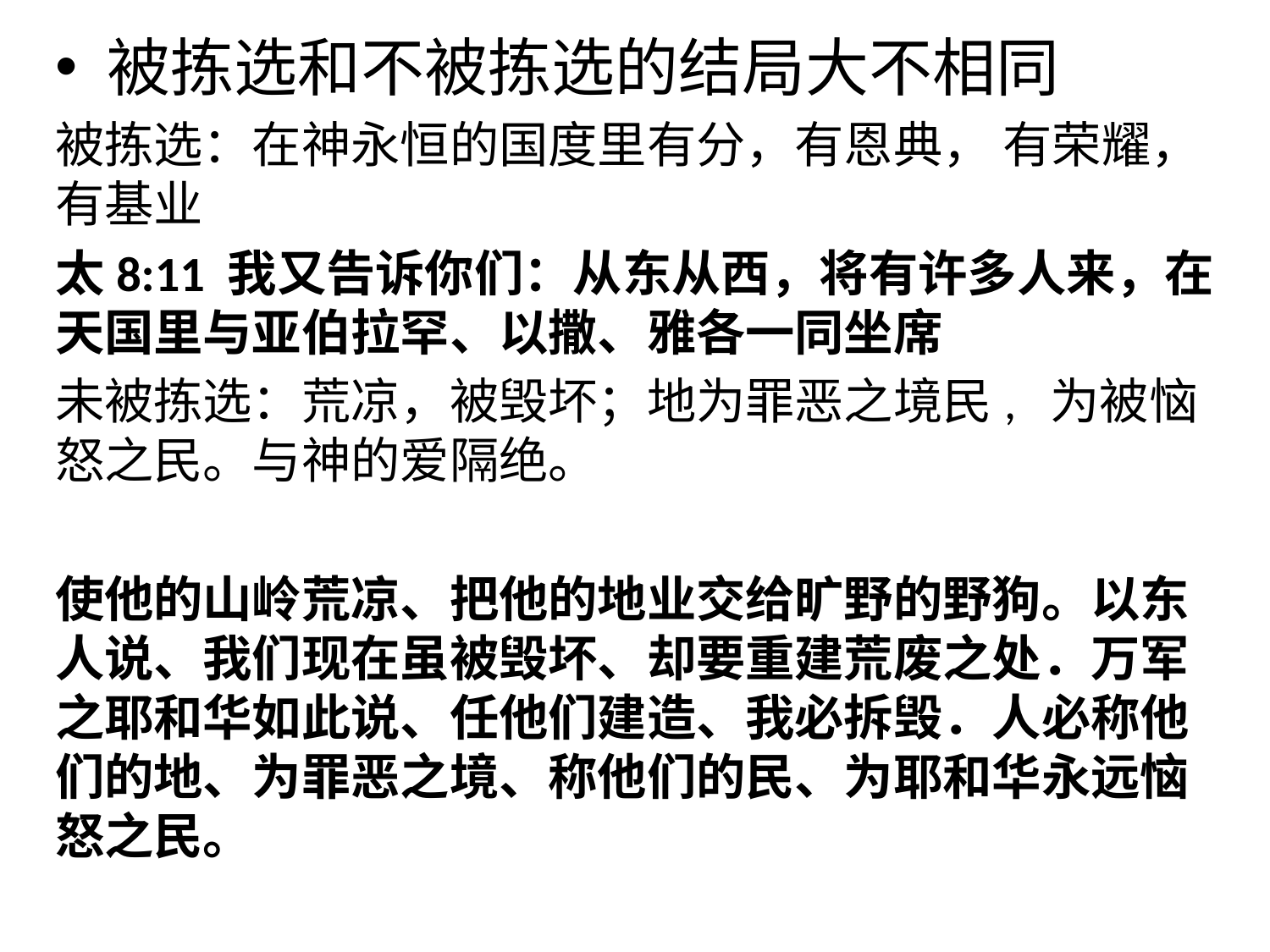

被拣选和不被拣选的结局大不相同
被拣选：在神永恒的国度里有分，有恩典， 有荣耀，有基业
太8:11 我又告诉你们：从东从西，将有许多人来，在天国里与亚伯拉罕、以撒、雅各一同坐席
未被拣选：荒凉，被毁坏；地为罪恶之境民,  为被恼怒之民。与神的爱隔绝。

使他的山岭荒凉、把他的地业交给旷野的野狗。以东人说、我们现在虽被毁坏、却要重建荒废之处．万军之耶和华如此说、任他们建造、我必拆毁．人必称他们的地、为罪恶之境、称他们的民、为耶和华永远恼怒之民。